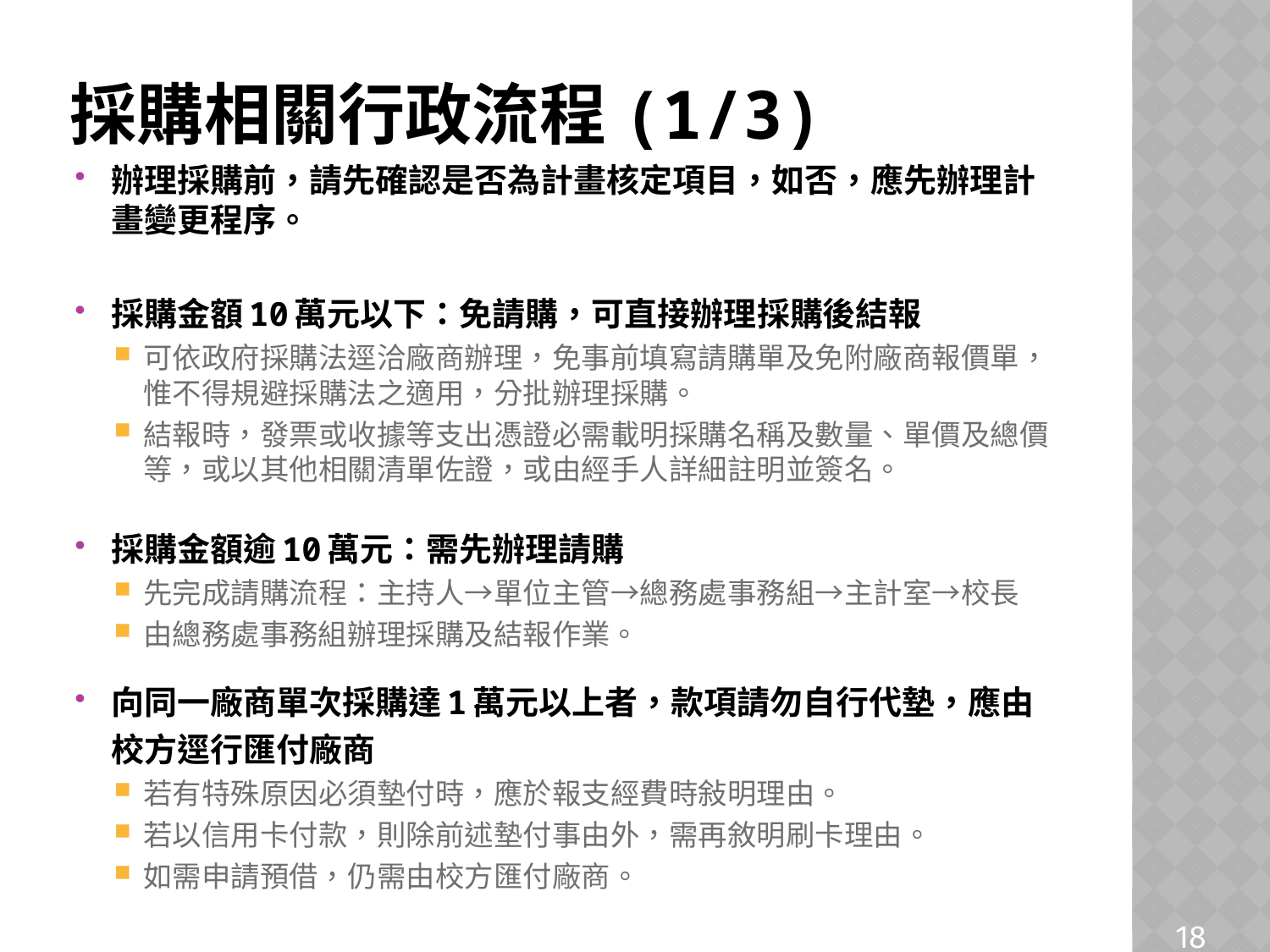

# 採購相關行政流程(1/3)
辦理採購前，請先確認是否為計畫核定項目，如否，應先辦理計畫變更程序。

採購金額10萬元以下：免請購，可直接辦理採購後結報
可依政府採購法逕洽廠商辦理，免事前填寫請購單及免附廠商報價單，惟不得規避採購法之適用，分批辦理採購。
結報時，發票或收據等支出憑證必需載明採購名稱及數量、單價及總價等，或以其他相關清單佐證，或由經手人詳細註明並簽名。
採購金額逾10萬元：需先辦理請購
先完成請購流程：主持人→單位主管→總務處事務組→主計室→校長
由總務處事務組辦理採購及結報作業。
向同一廠商單次採購達1萬元以上者，款項請勿自行代墊，應由校方逕行匯付廠商
若有特殊原因必須墊付時，應於報支經費時敍明理由。
若以信用卡付款，則除前述墊付事由外，需再敘明刷卡理由。
如需申請預借，仍需由校方匯付廠商。
18